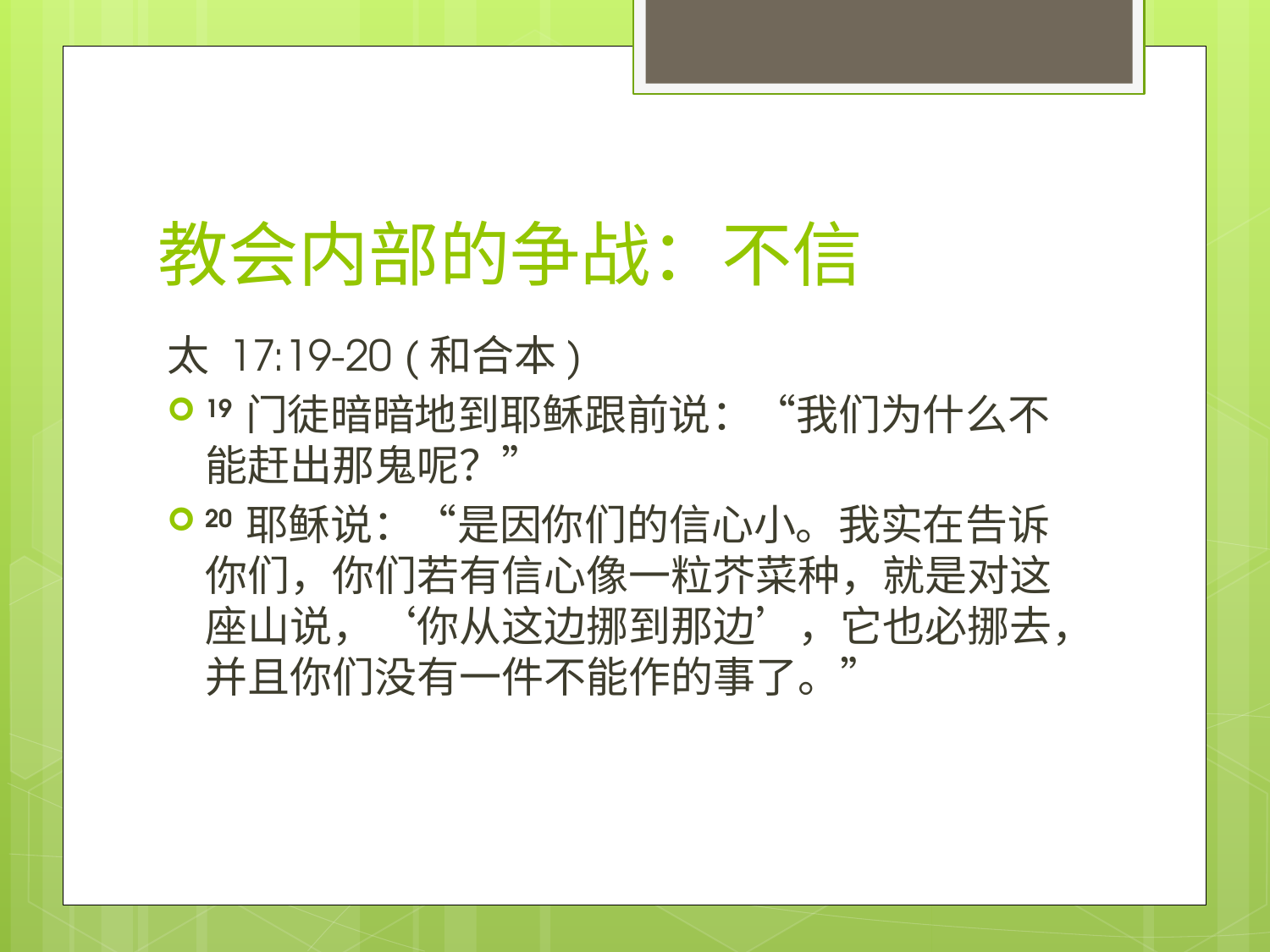

# 教会内部的争战：不信
太 17:19-20 (和合本)
19 门徒暗暗地到耶稣跟前说：“我们为什么不能赶出那鬼呢？”
20 耶稣说：“是因你们的信心小。我实在告诉你们，你们若有信心像一粒芥菜种，就是对这座山说，‘你从这边挪到那边’，它也必挪去，并且你们没有一件不能作的事了。”